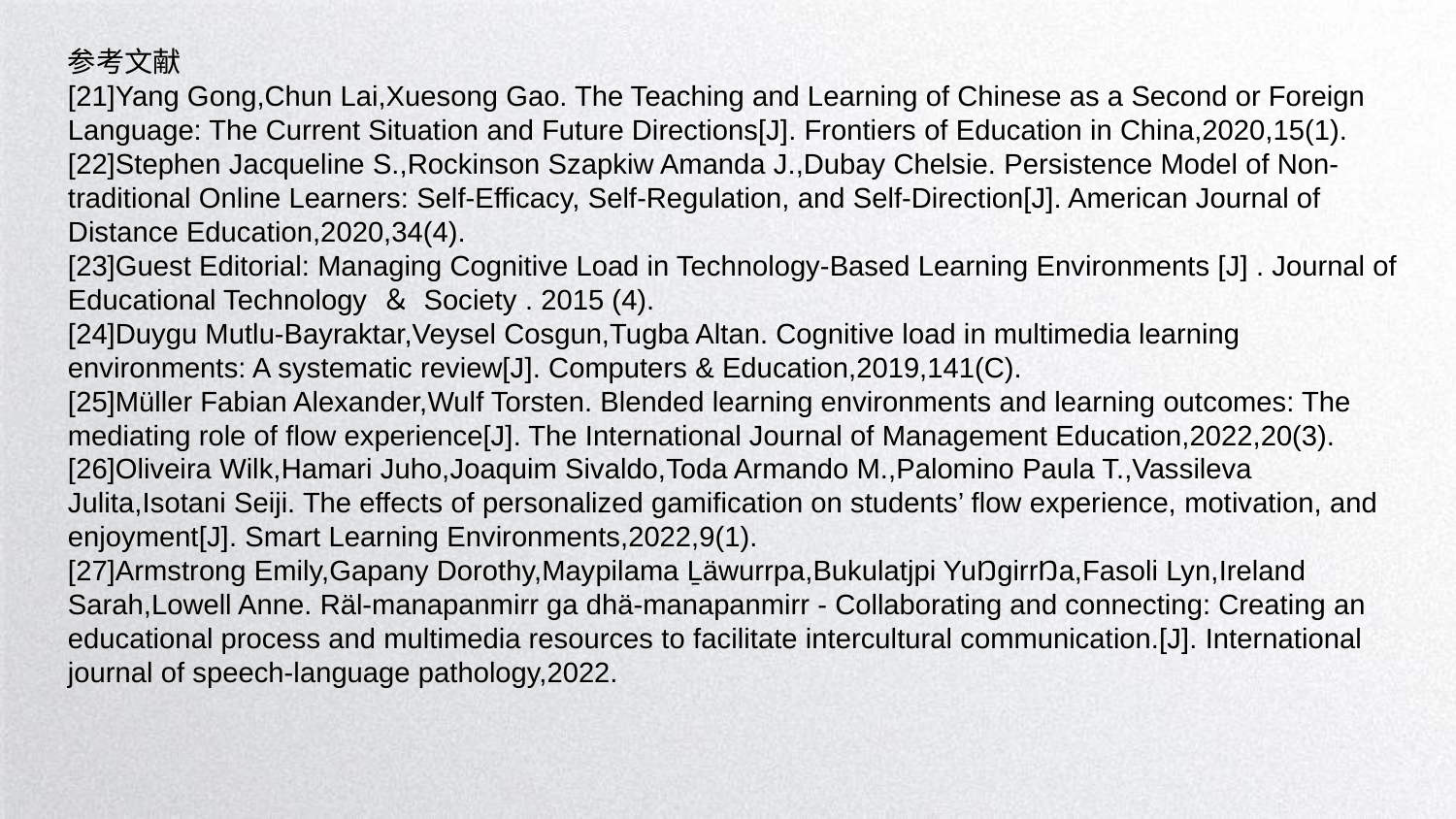

参考文献
[21]Yang Gong,Chun Lai,Xuesong Gao. The Teaching and Learning of Chinese as a Second or Foreign Language: The Current Situation and Future Directions[J]. Frontiers of Education in China,2020,15(1).
[22]Stephen Jacqueline S.,Rockinson Szapkiw Amanda J.,Dubay Chelsie. Persistence Model of Non-traditional Online Learners: Self-Efficacy, Self-Regulation, and Self-Direction[J]. American Journal of Distance Education,2020,34(4).
[23]Guest Editorial: Managing Cognitive Load in Technology-Based Learning Environments [J] . Journal of Educational Technology ＆ Society . 2015 (4).
[24]Duygu Mutlu-Bayraktar,Veysel Cosgun,Tugba Altan. Cognitive load in multimedia learning environments: A systematic review[J]. Computers & Education,2019,141(C).
[25]Müller Fabian Alexander,Wulf Torsten. Blended learning environments and learning outcomes: The mediating role of flow experience[J]. The International Journal of Management Education,2022,20(3).
[26]Oliveira Wilk,Hamari Juho,Joaquim Sivaldo,Toda Armando M.,Palomino Paula T.,Vassileva Julita,Isotani Seiji. The effects of personalized gamification on students’ flow experience, motivation, and enjoyment[J]. Smart Learning Environments,2022,9(1).
[27]Armstrong Emily,Gapany Dorothy,Maypilama Ḻäwurrpa,Bukulatjpi YuŊgirrŊa,Fasoli Lyn,Ireland Sarah,Lowell Anne. Räl-manapanmirr ga dhä-manapanmirr - Collaborating and connecting: Creating an educational process and multimedia resources to facilitate intercultural communication.[J]. International journal of speech-language pathology,2022.